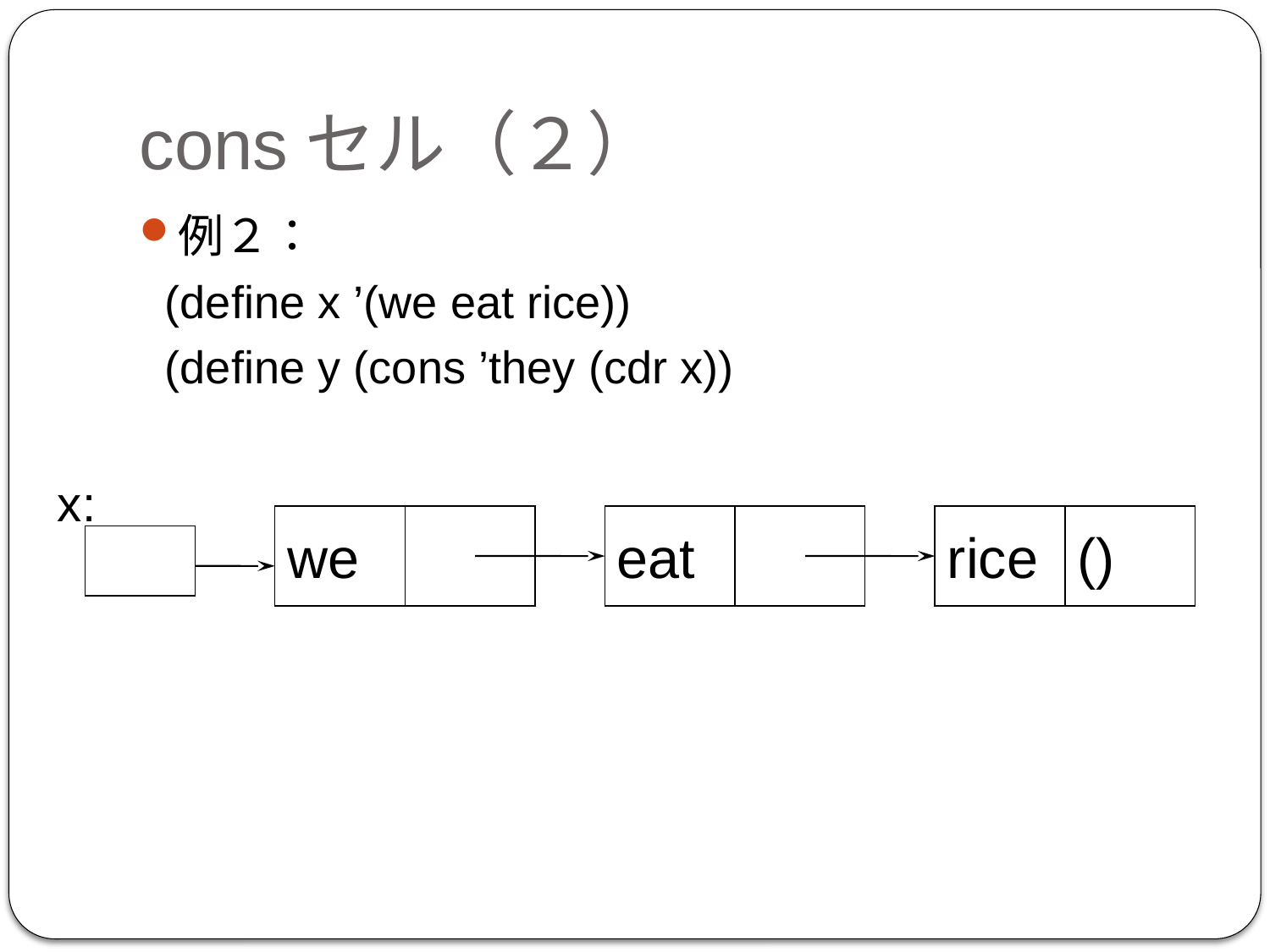

# consセル（２）
例２：
  (define x ’(we eat rice))
  (define y (cons ’they (cdr x))
x:
we

eat

rice
()